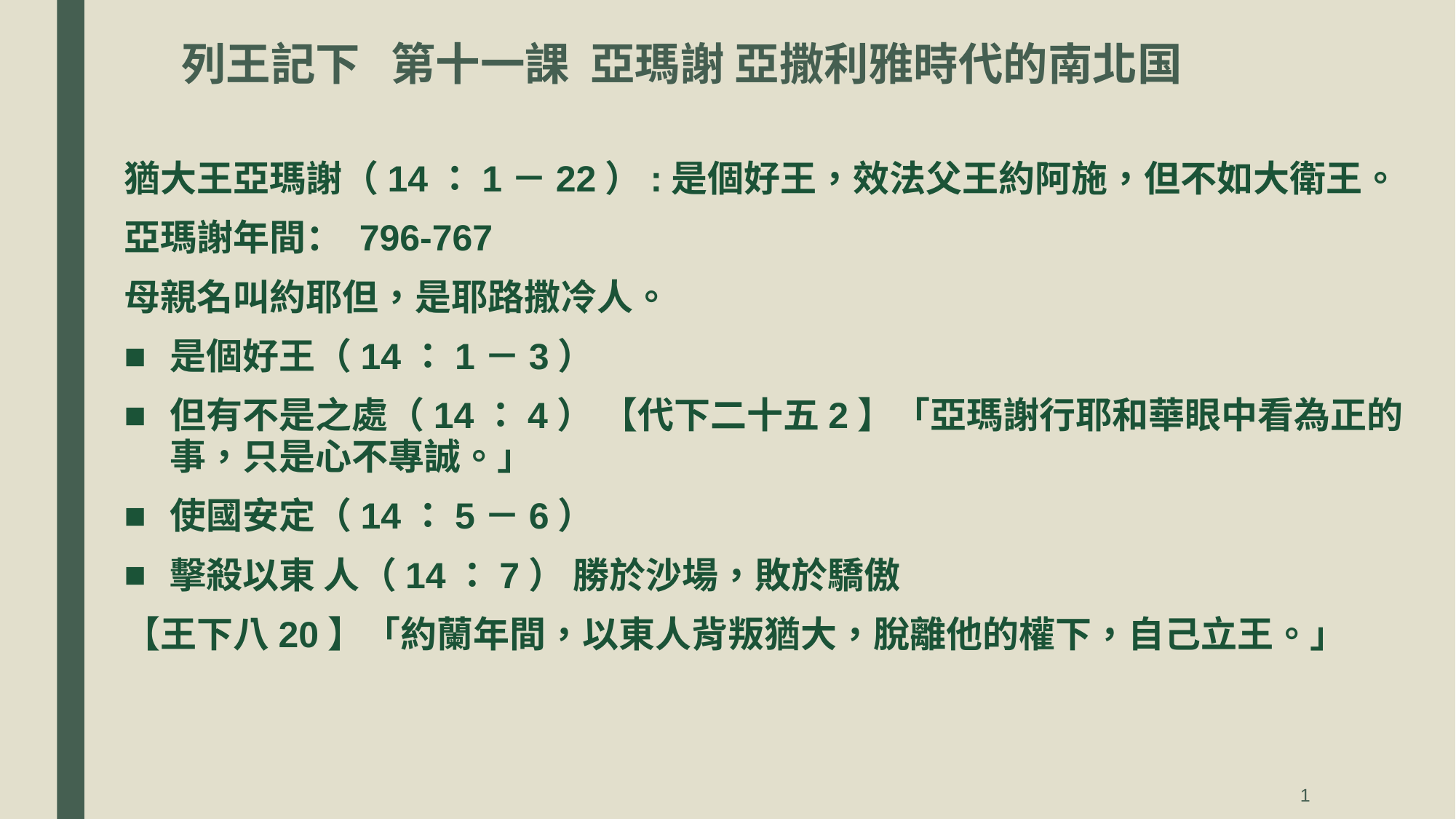

# 列王記下   第十一課  亞瑪謝 亞撒利雅時代的南北国
猶大王亞瑪謝（14：1－22）:是個好王，效法父王約阿施，但不如大衛王。
亞瑪謝年間： 796-767
母親名叫約耶但，是耶路撒冷人。
是個好王（14：1－3）
但有不是之處（14：4） 【代下二十五2】「亞瑪謝行耶和華眼中看為正的事，只是心不專誠。」
使國安定（14：5－6）
擊殺以東 人（14：7） 勝於沙場，敗於驕傲
【王下八20】「約蘭年間，以東人背叛猶大，脫離他的權下，自己立王。」
1